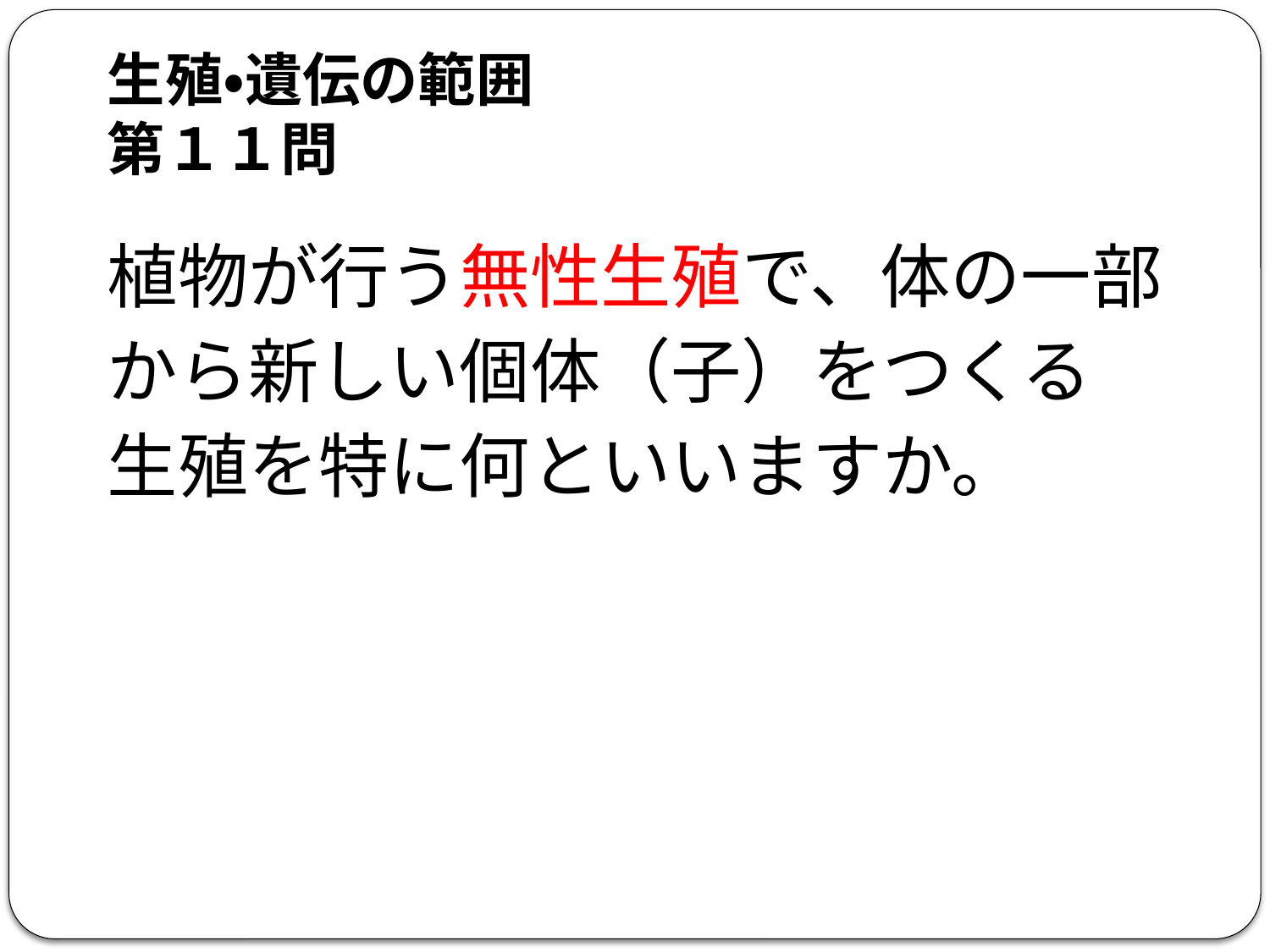

# 生殖・遺伝の範囲 第１１問
植物が行う無性生殖で、体の一部
から新しい個体（子）をつくる
生殖を特に何といいますか。